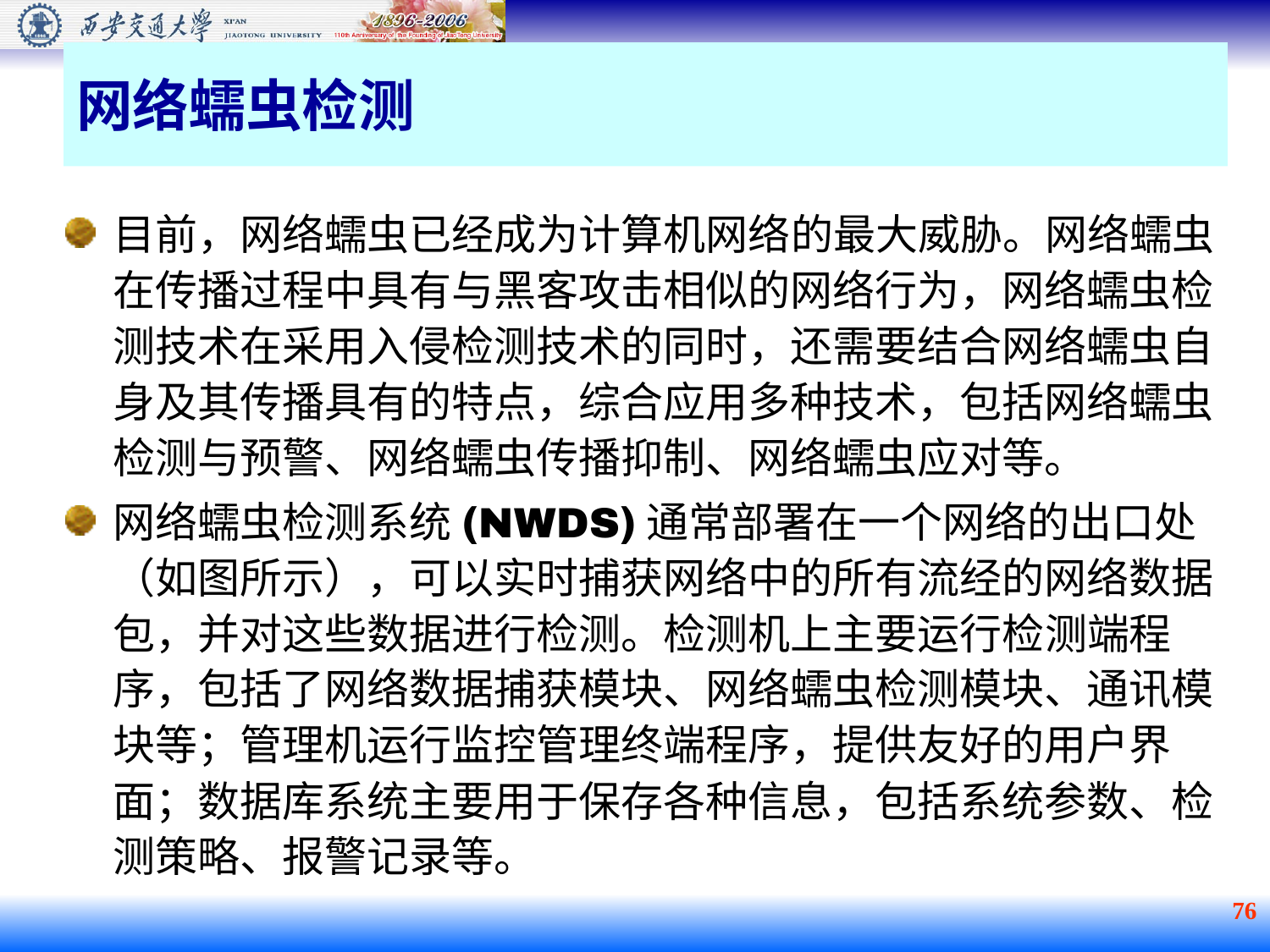

# 网络蠕虫检测
目前，网络蠕虫已经成为计算机网络的最大威胁。网络蠕虫在传播过程中具有与黑客攻击相似的网络行为，网络蠕虫检测技术在采用入侵检测技术的同时，还需要结合网络蠕虫自身及其传播具有的特点，综合应用多种技术，包括网络蠕虫检测与预警、网络蠕虫传播抑制、网络蠕虫应对等。
网络蠕虫检测系统(NWDS)通常部署在一个网络的出口处（如图所示），可以实时捕获网络中的所有流经的网络数据包，并对这些数据进行检测。检测机上主要运行检测端程序，包括了网络数据捕获模块、网络蠕虫检测模块、通讯模块等；管理机运行监控管理终端程序，提供友好的用户界面；数据库系统主要用于保存各种信息，包括系统参数、检测策略、报警记录等。
76